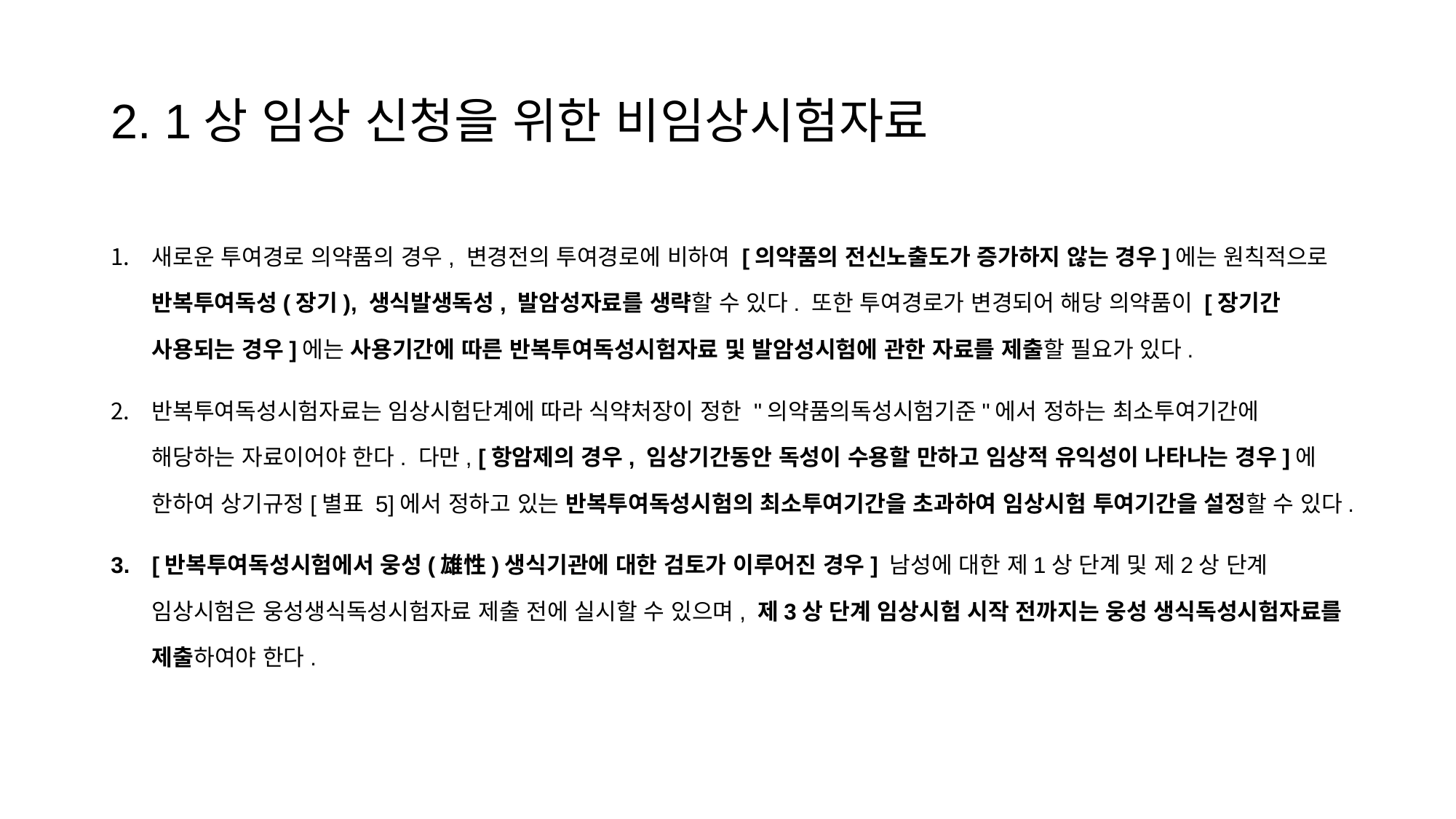

# 2. 1상 임상 신청을 위한 비임상시험자료
새로운 투여경로 의약품의 경우, 변경전의 투여경로에 비하여 [의약품의 전신노출도가 증가하지 않는 경우]에는 원칙적으로 반복투여독성(장기), 생식발생독성, 발암성자료를 생략할 수 있다. 또한 투여경로가 변경되어 해당 의약품이 [장기간 사용되는 경우]에는 사용기간에 따른 반복투여독성시험자료 및 발암성시험에 관한 자료를 제출할 필요가 있다.
반복투여독성시험자료는 임상시험단계에 따라 식약처장이 정한 "의약품의독성시험기준"에서 정하는 최소투여기간에 해당하는 자료이어야 한다. 다만, [항암제의 경우, 임상기간동안 독성이 수용할 만하고 임상적 유익성이 나타나는 경우]에 한하여 상기규정[별표 5]에서 정하고 있는 반복투여독성시험의 최소투여기간을 초과하여 임상시험 투여기간을 설정할 수 있다.
[반복투여독성시험에서 웅성(雄性)생식기관에 대한 검토가 이루어진 경우] 남성에 대한 제1상 단계 및 제2상 단계 임상시험은 웅성생식독성시험자료 제출 전에 실시할 수 있으며, 제3상 단계 임상시험 시작 전까지는 웅성 생식독성시험자료를 제출하여야 한다.